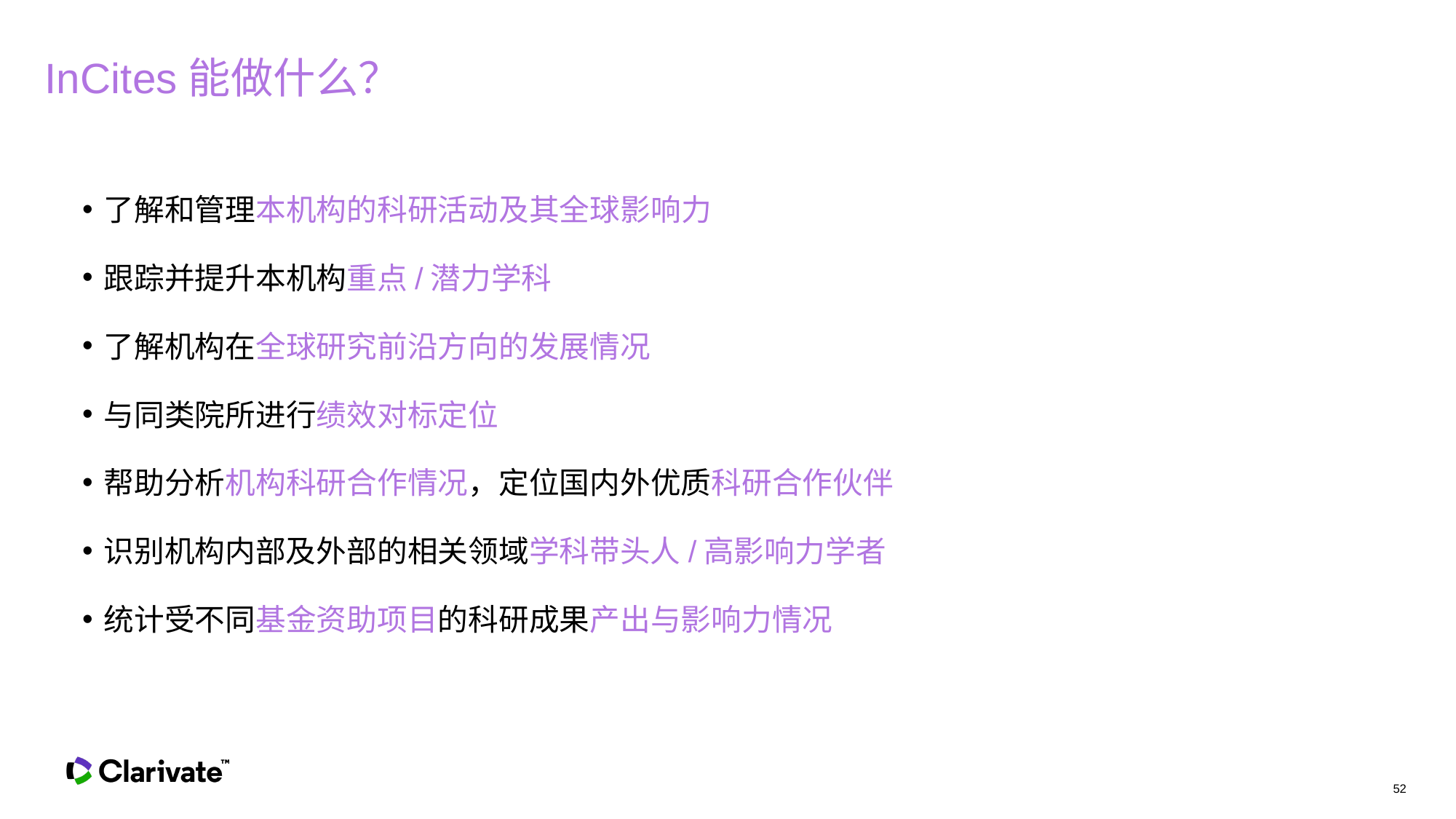

# InCites能做什么？
了解和管理本机构的科研活动及其全球影响力
跟踪并提升本机构重点/潜力学科
了解机构在全球研究前沿方向的发展情况
与同类院所进行绩效对标定位
帮助分析机构科研合作情况，定位国内外优质科研合作伙伴
识别机构内部及外部的相关领域学科带头人/高影响力学者
统计受不同基金资助项目的科研成果产出与影响力情况

52